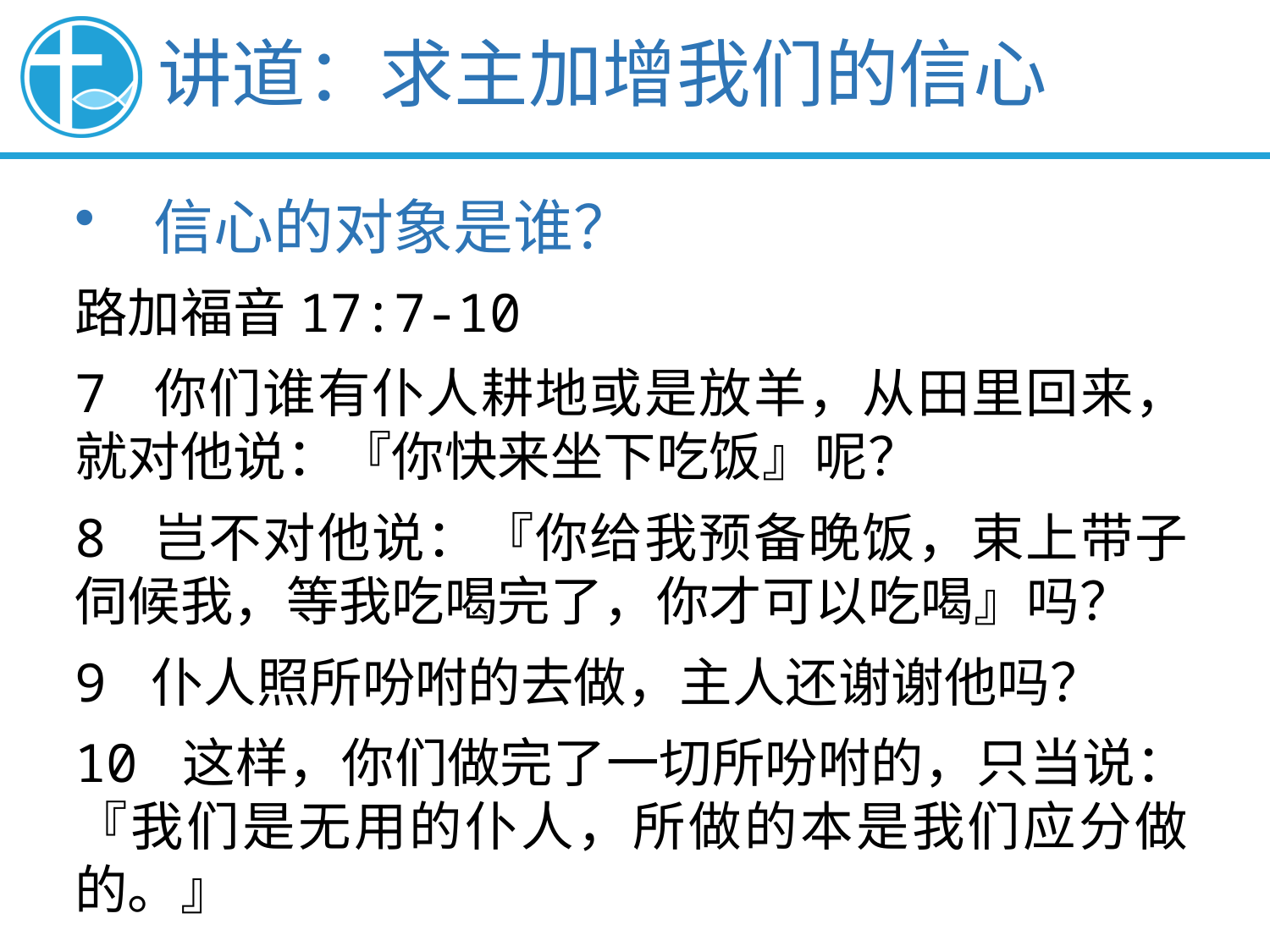

讲道：求主加增我们的信心
信心的对象是谁？
路加福音17:7-10
7 你们谁有仆人耕地或是放羊，从田里回来，就对他说：『你快来坐下吃饭』呢？
8 岂不对他说：『你给我预备晚饭，束上带子伺候我，等我吃喝完了，你才可以吃喝』吗？
9 仆人照所吩咐的去做，主人还谢谢他吗？
10 这样，你们做完了一切所吩咐的，只当说：『我们是无用的仆人，所做的本是我们应分做的。』